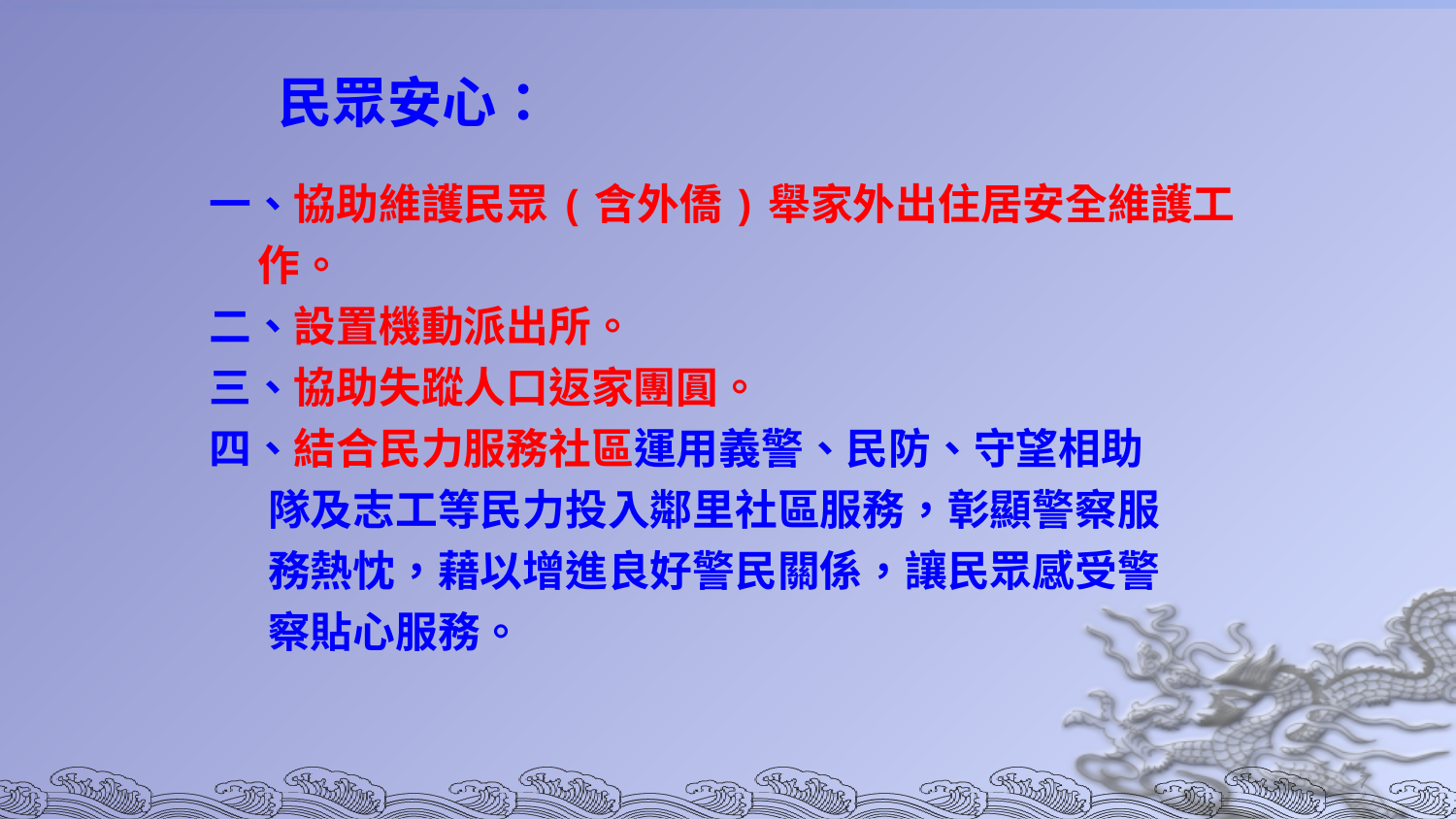

民眾安心：
一、協助維護民眾(含外僑)舉家外出住居安全維護工
    作。
二、設置機動派出所。
三、協助失蹤人口返家團圓。
四、結合民力服務社區運用義警、民防、守望相助
     隊及志工等民力投入鄰里社區服務，彰顯警察服
     務熱忱，藉以增進良好警民關係，讓民眾感受警
     察貼心服務。

7